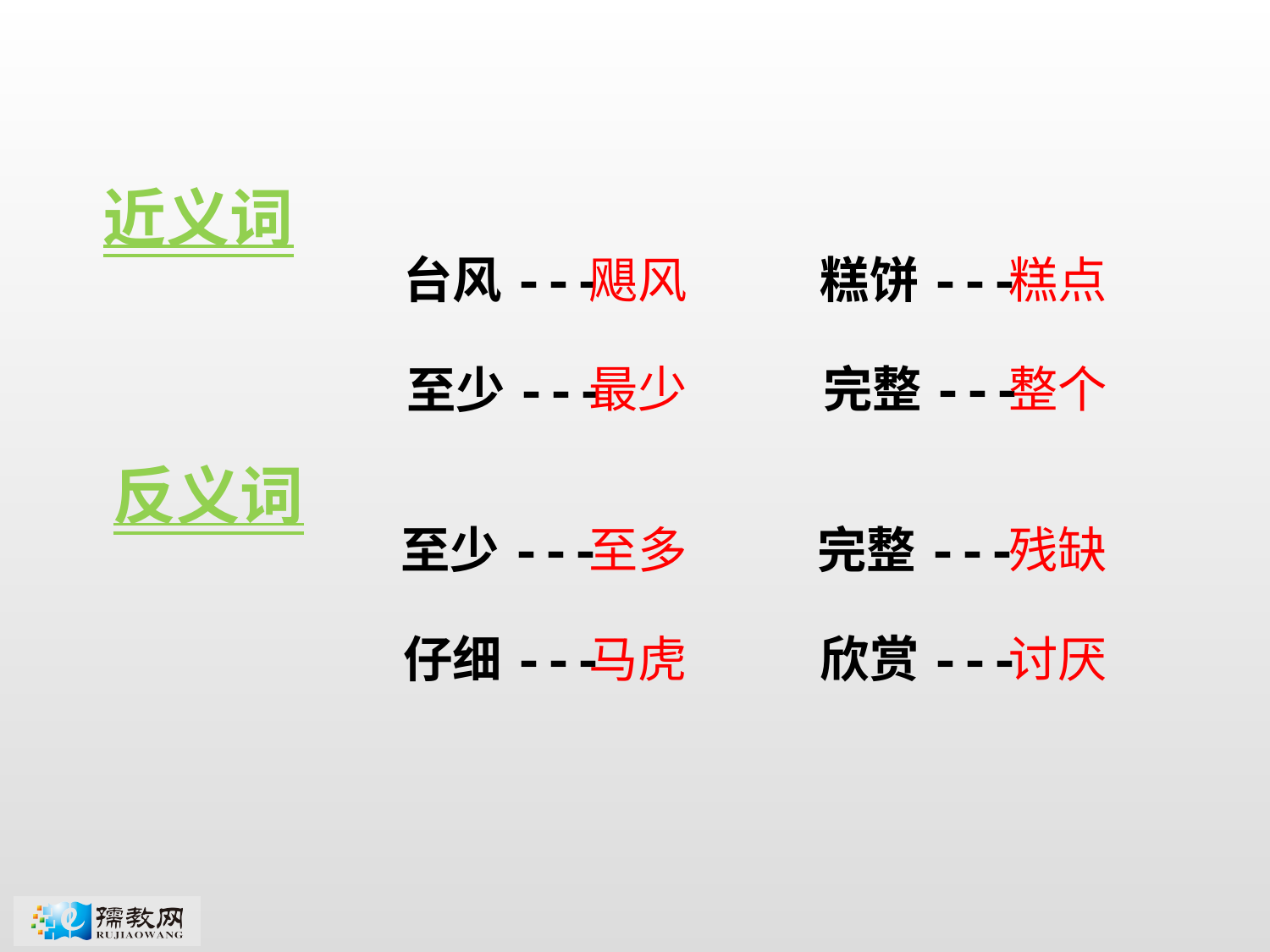

近义词
台风---
飓风
糕饼---
糕点
最少
完整---
整个
至少---
反义词
至少---
至多
完整---
残缺
仔细---
马虎
欣赏---
讨厌